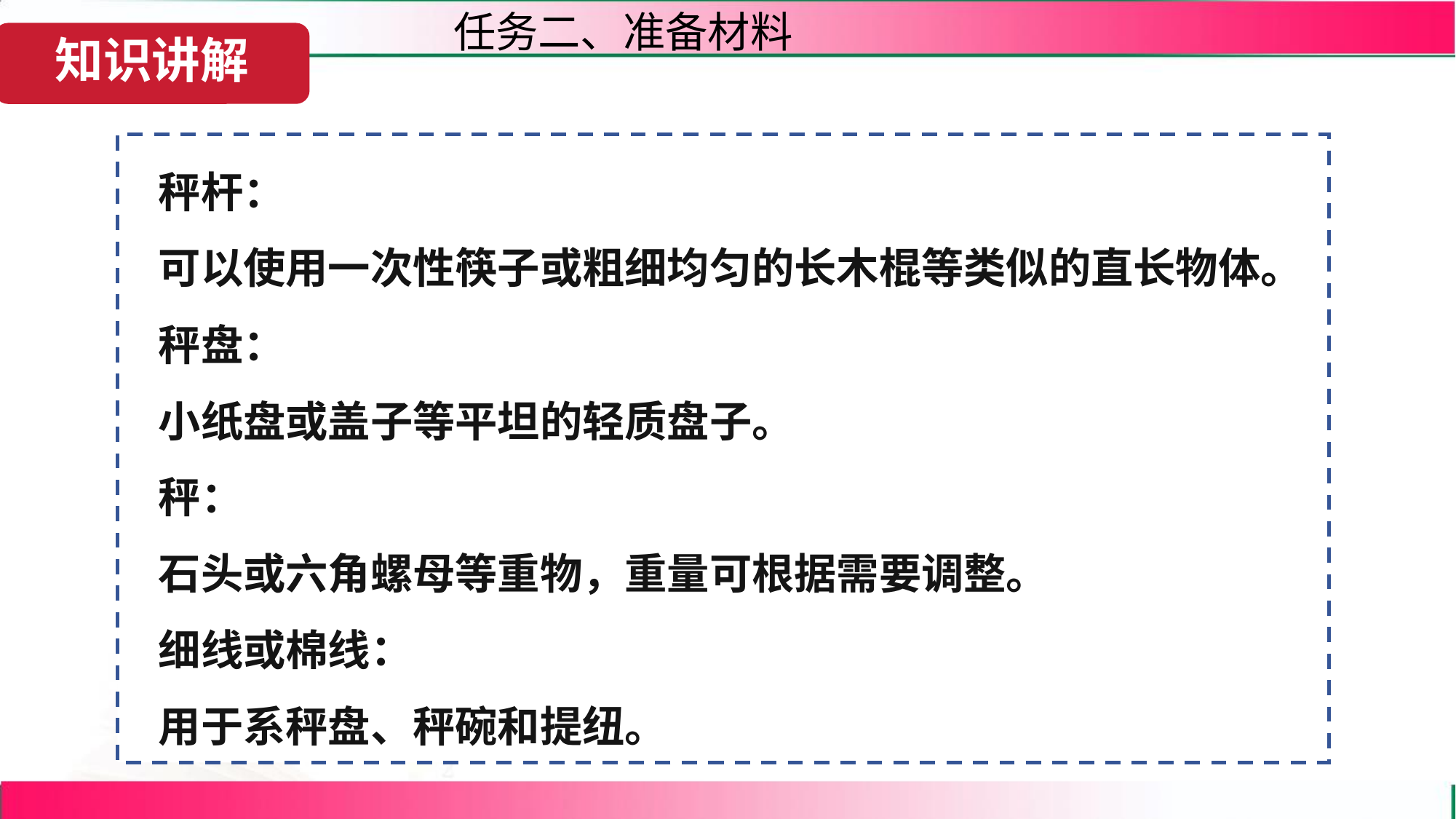

任务二、准备材料

秤杆：
可以使用一次性筷子或粗细均匀的长木棍等类似的直长物体。
秤盘：
小纸盘或盖子等平坦的轻质盘子。
秤：
石头或六角螺母等重物，重量可根据需要调整。
细线或棉线：
用于系秤盘、秤碗和提纽。